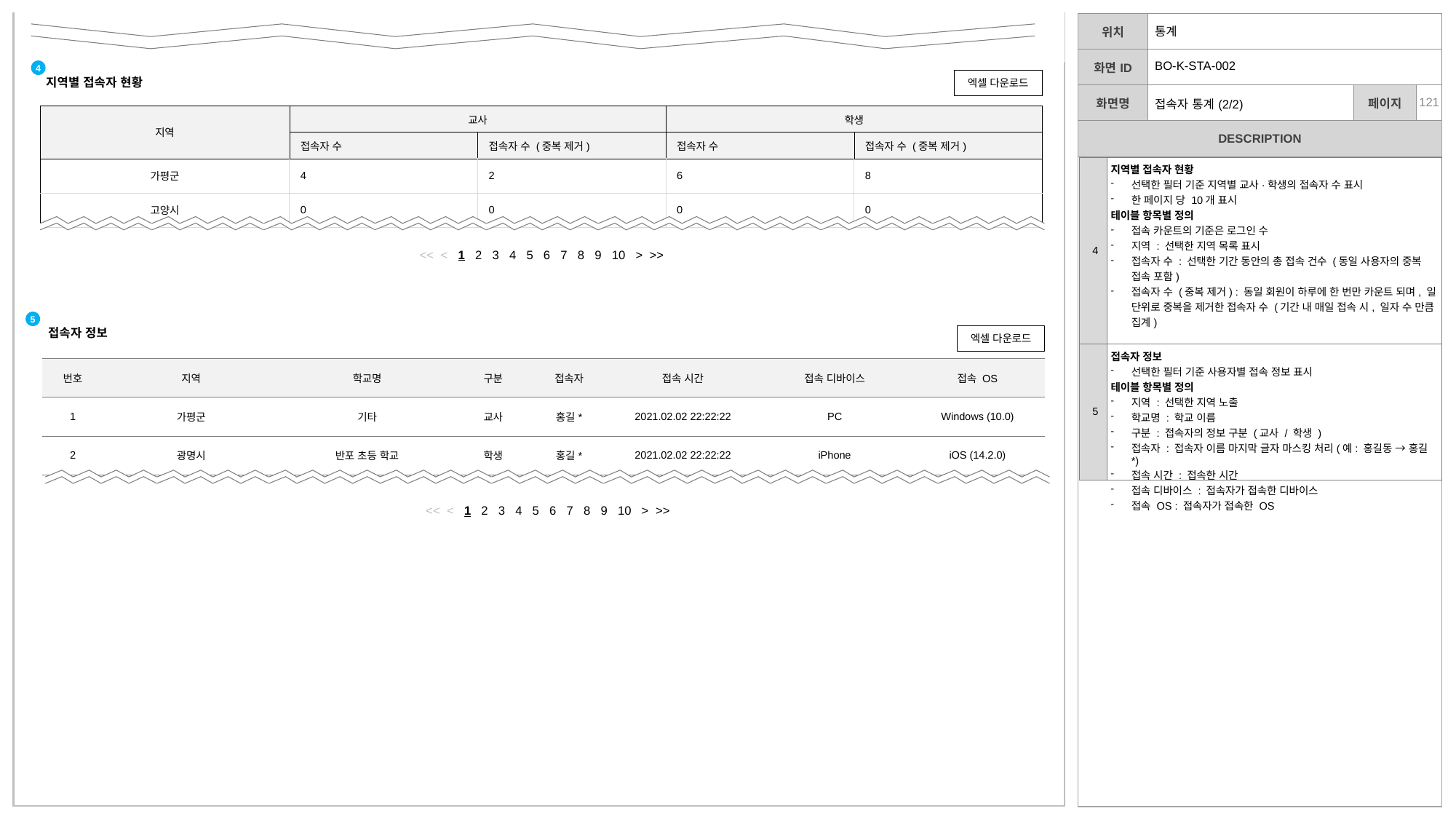

| Ver | Description |
| --- | --- |
| 3.2.1 | 접속자 통합 현황 – 학교별, 지역별, 개별 선택 시 화면 정의 추가 |
| 3.2.2 | 지역별 접속자 현황, 접속자 정보 영역 추가 |
| 3.2.3 | <4>접속 카운트 기준 내용 정의 추가 <4> 접속자 수(중복 제거) 내용 정의 수정 (피드백 반영) |

|  | 통계 |  |  |
| --- | --- | --- | --- |
|  | BO-K-STA-002 |  |  |
|  | 접속자 통계(2/2) |  |  |
4
엑셀 다운로드
지역별 접속자 현황
| 지역 | 교사 |  | 학생 |  |
| --- | --- | --- | --- | --- |
|  | 접속자 수 | 접속자 수 (중복 제거) | 접속자 수 | 접속자 수 (중복 제거) |
| 가평군 | 4 | 2 | 6 | 8 |
| 고양시 | 0 | 0 | 0 | 0 |
| 4 | 지역별 접속자 현황 선택한 필터 기준 지역별 교사·학생의 접속자 수 표시 한 페이지 당 10개 표시 테이블 항목별 정의 접속 카운트의 기준은 로그인 수 지역 : 선택한 지역 목록 표시 접속자 수 : 선택한 기간 동안의 총 접속 건수 (동일 사용자의 중복 접속 포함) 접속자 수 (중복 제거) : 동일 회원이 하루에 한 번만 카운트 되며, 일 단위로 중복을 제거한 접속자 수 (기간 내 매일 접속 시, 일자 수 만큼 집계) 3A. 엑셀 다운로드 버튼 클릭 시, 현재 화면에 조회된 데이터를 엑셀 파일로 다운로드 |
| --- | --- |
| 5 | 접속자 정보 선택한 필터 기준 사용자별 접속 정보 표시 테이블 항목별 정의 지역 : 선택한 지역 노출 학교명 : 학교 이름 구분 : 접속자의 정보 구분 (교사 / 학생 ) 접속자 : 접속자 이름 마지막 글자 마스킹 처리(예: 홍길동 → 홍길\*) 접속 시간 : 접속한 시간 접속 디바이스 : 접속자가 접속한 디바이스 접속 OS : 접속자가 접속한 OS |

<<  <   1   2   3   4   5   6   7   8   9   10   >  >>
5
접속자 정보
엑셀 다운로드
| 번호 | 지역 | 학교명 | 구분 | 접속자 | 접속 시간 | 접속 디바이스 | 접속 OS |
| --- | --- | --- | --- | --- | --- | --- | --- |
| 1 | 가평군 | 기타 | 교사 | 홍길\* | 2021.02.02 22:22:22 | PC | Windows (10.0) |
| 2 | 광명시 | 반포 초등 학교 | 학생 | 홍길\* | 2021.02.02 22:22:22 | iPhone | iOS (14.2.0) |

<<  <   1   2   3   4   5   6   7   8   9   10   >  >>